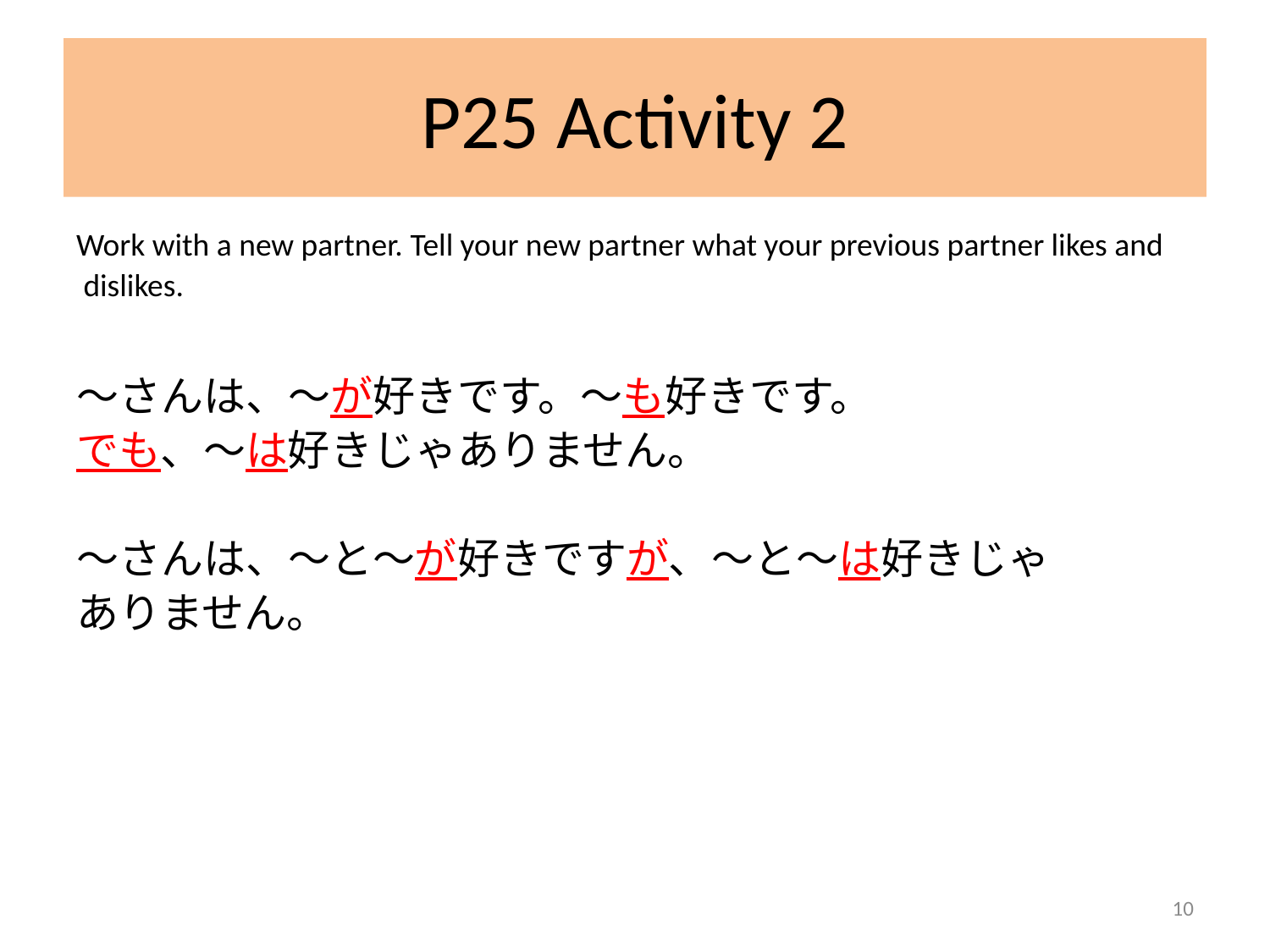

# P25 Activity 2
Work with a new partner. Tell your new partner what your previous partner likes and
 dislikes.

〜さんは、〜が好きです。〜も好きです。
でも、〜は好きじゃありません。

〜さんは、〜と〜が好きですが、〜と〜は好きじゃ
ありません。

10